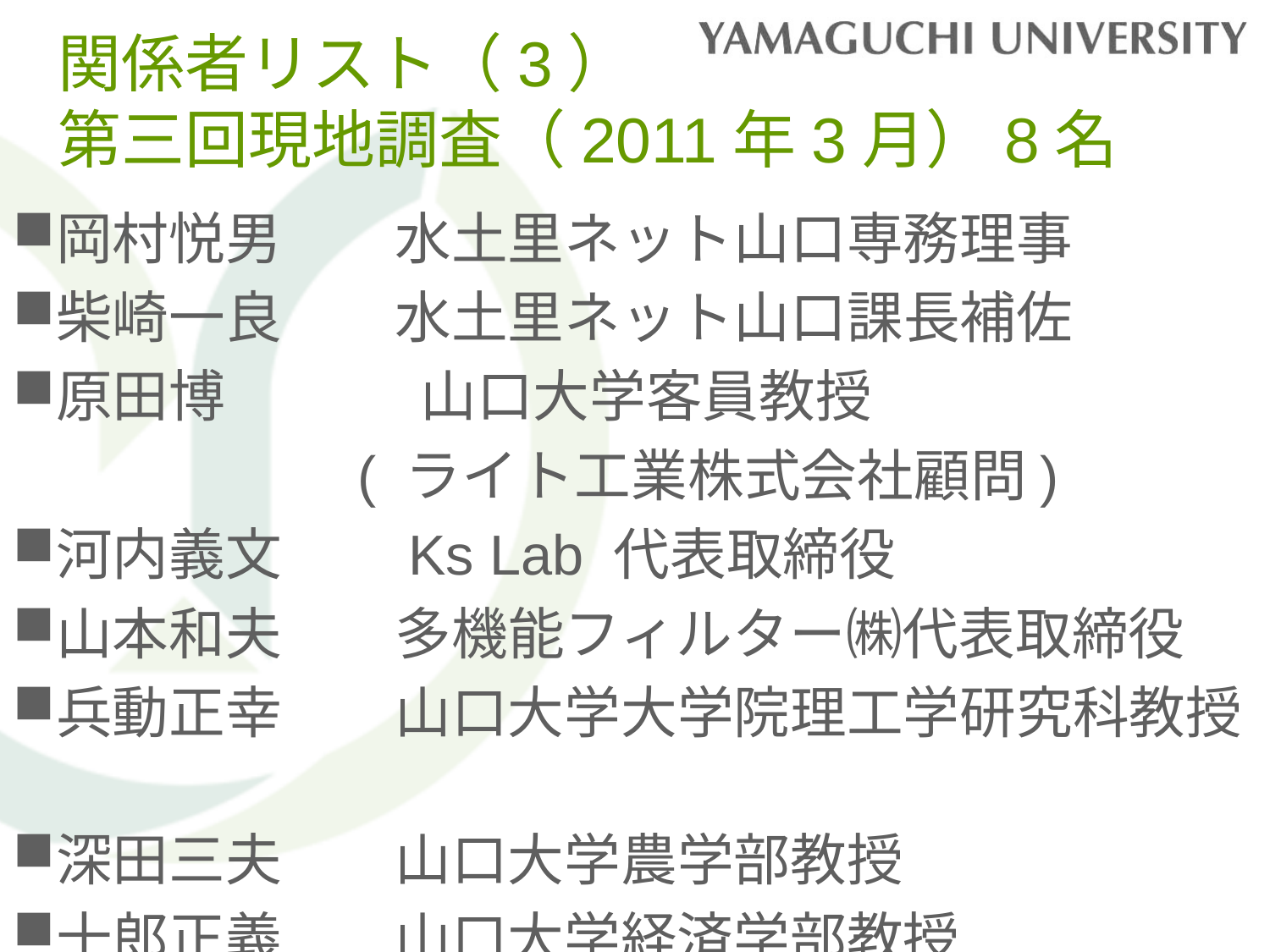

# 関係者リスト（3） 第三回現地調査（2011年3月）8名
岡村悦男　　水土里ネット山口専務理事
柴崎一良　　水土里ネット山口課長補佐
原田博　　　  山口大学客員教授
                      ( ライト工業株式会社顧問)
河内義文　　Ks Lab 代表取締役
山本和夫　　多機能フィルター㈱代表取締役
兵動正幸　　山口大学大学院理工学研究科教授
深田三夫　　山口大学農学部教授
十郎正義　　山口大学経済学部教授